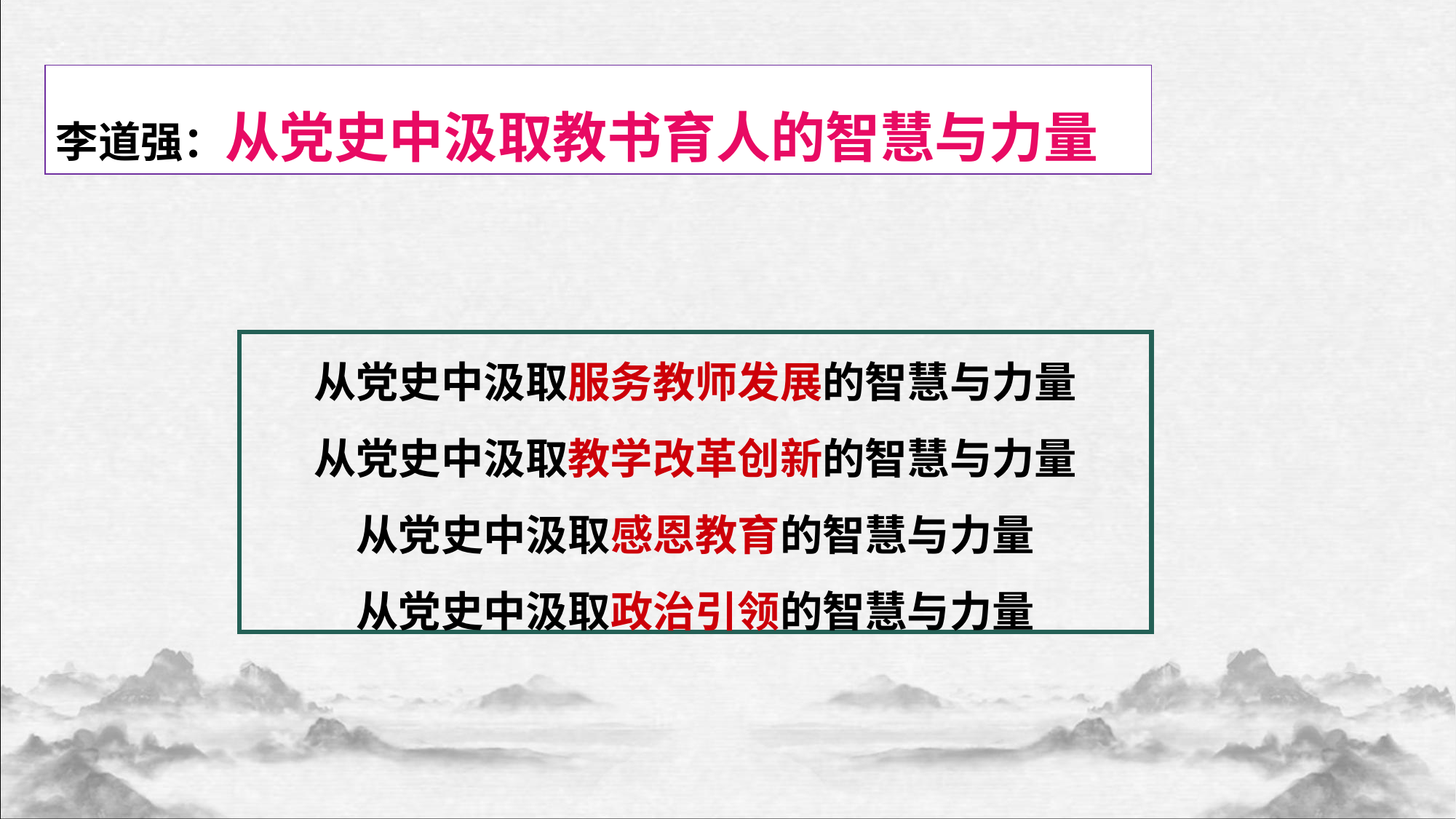

李道强：从党史中汲取教书育人的智慧与力量
从党史中汲取服务教师发展的智慧与力量
从党史中汲取教学改革创新的智慧与力量
从党史中汲取感恩教育的智慧与力量
从党史中汲取政治引领的智慧与力量